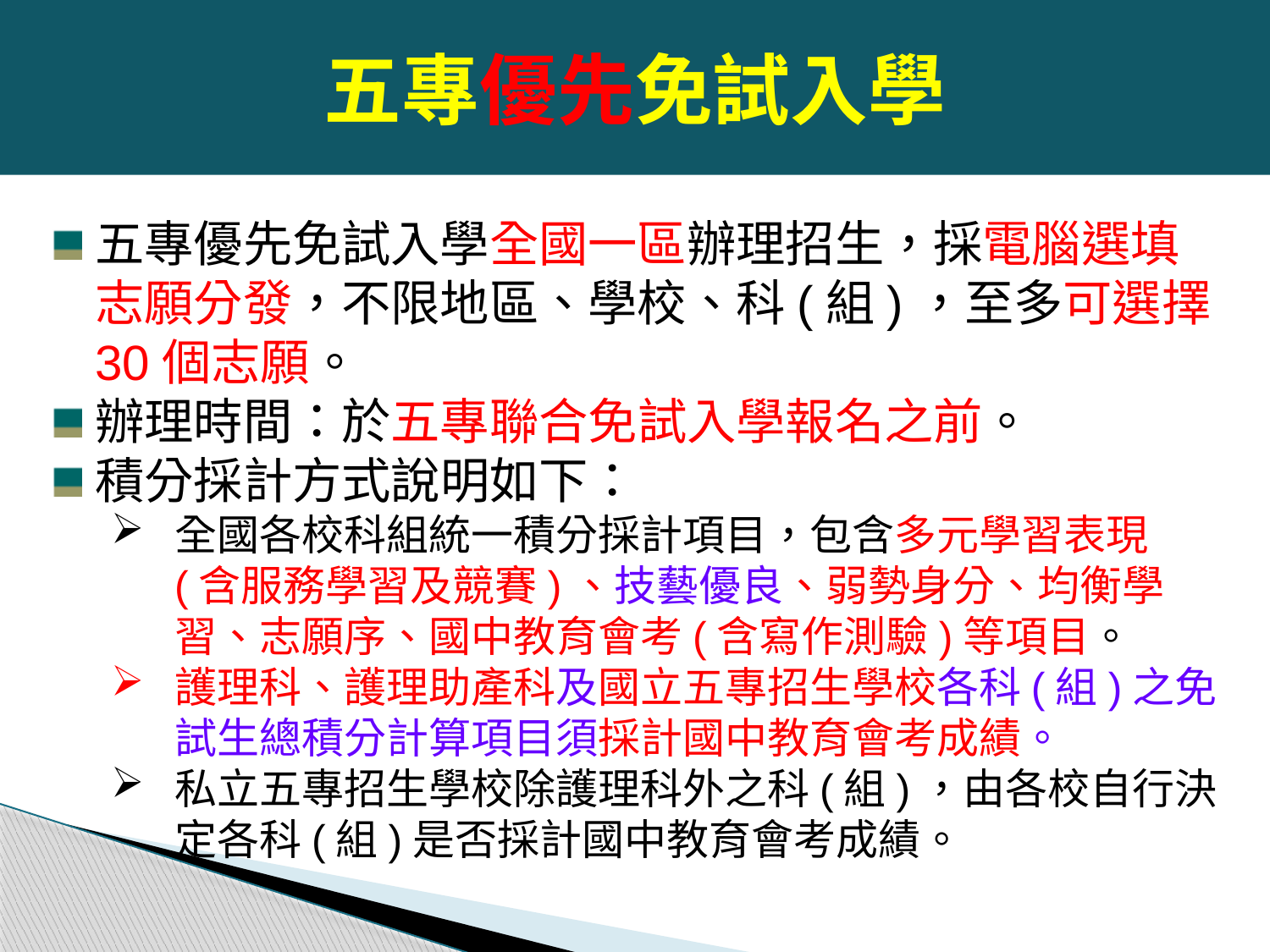

五專優先免試入學
五專優先免試入學全國一區辦理招生，採電腦選填志願分發，不限地區、學校、科(組)，至多可選擇30個志願。
辦理時間：於五專聯合免試入學報名之前。
積分採計方式說明如下：
全國各校科組統一積分採計項目，包含多元學習表現(含服務學習及競賽)、技藝優良、弱勢身分、均衡學習、志願序、國中教育會考(含寫作測驗)等項目。
護理科、護理助產科及國立五專招生學校各科(組)之免試生總積分計算項目須採計國中教育會考成績。
私立五專招生學校除護理科外之科(組)，由各校自行決定各科(組)是否採計國中教育會考成績。